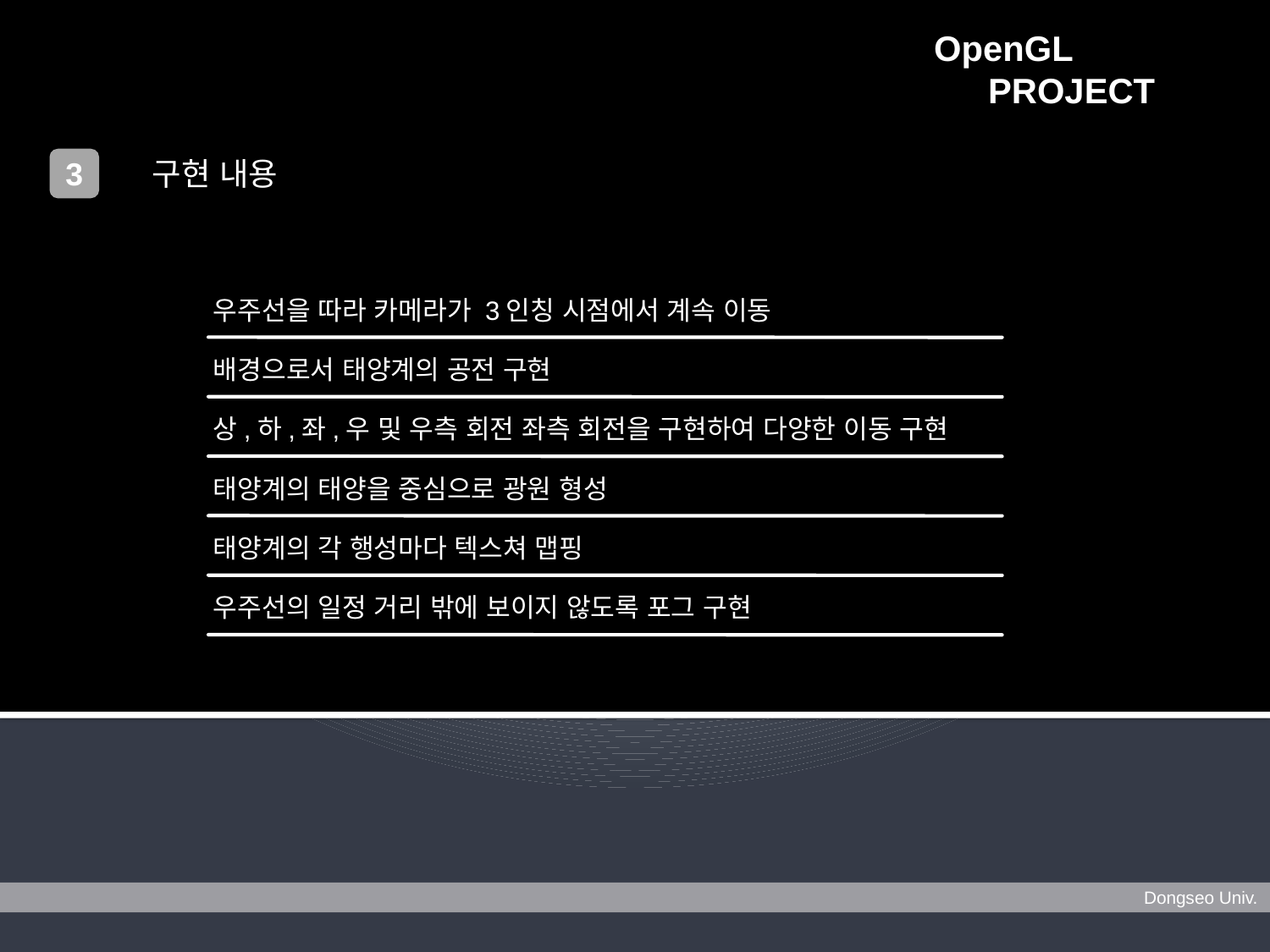

OpenGL               PROJECT

          구현 내용
3
 우주선을 따라 카메라가 3인칭 시점에서 계속 이동
 배경으로서 태양계의 공전 구현
 상,하,좌,우 및 우측 회전 좌측 회전을 구현하여 다양한 이동 구현
 태양계의 태양을 중심으로 광원 형성
 태양계의 각 행성마다 텍스쳐 맵핑
 우주선의 일정 거리 밖에 보이지 않도록 포그 구현
 Dongseo Univ.